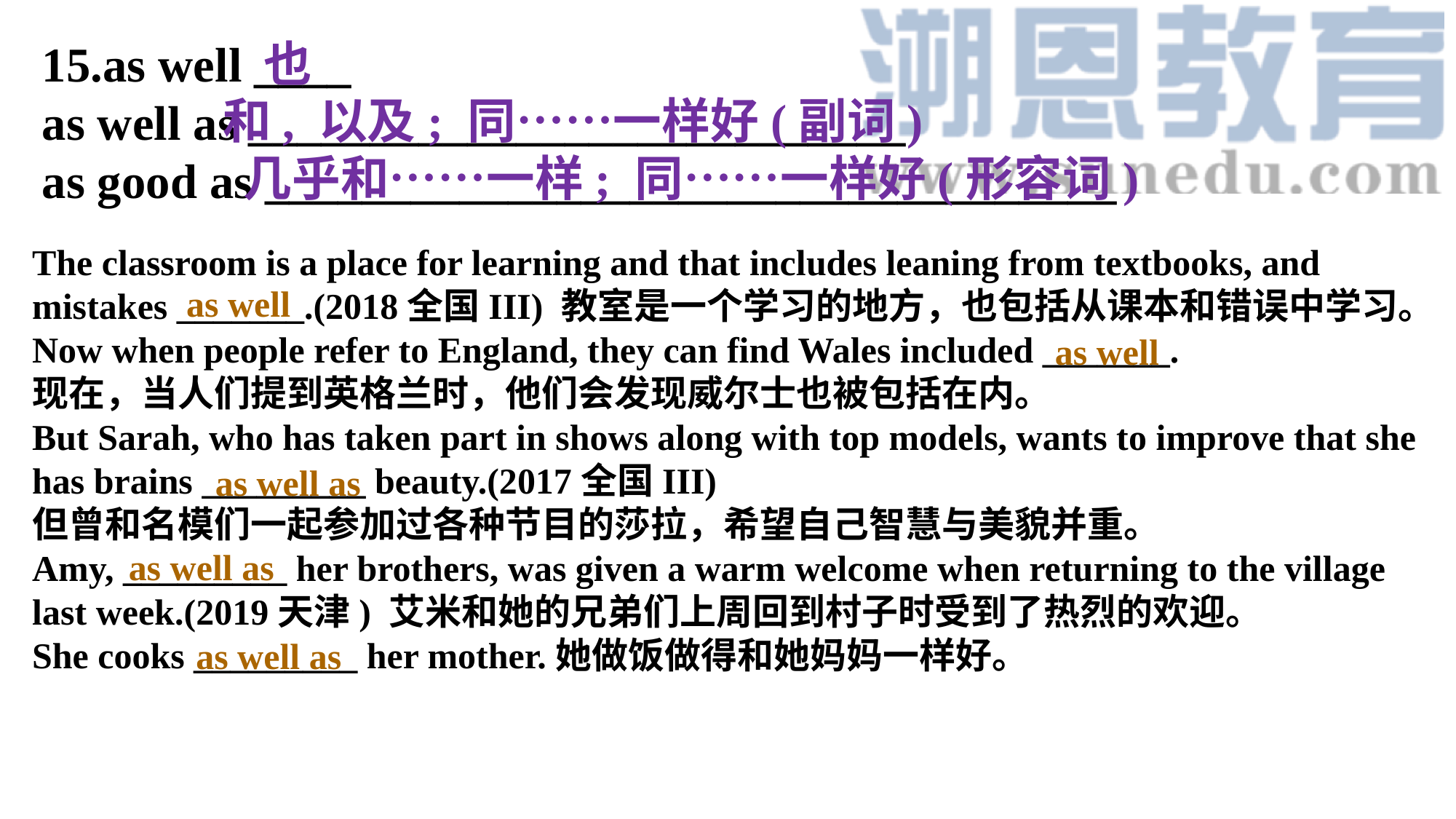

15.as well ____
as well as ___________________________
as good as ___________________________________
也
和, 以及; 同……一样好(副词)
几乎和……一样; 同……一样好(形容词)
The classroom is a place for learning and that includes leaning from textbooks, and mistakes _______.(2018全国III) 教室是一个学习的地方，也包括从课本和错误中学习。Now when people refer to England, they can find Wales included _______.现在，当人们提到英格兰时，他们会发现威尔士也被包括在内。
But Sarah, who has taken part in shows along with top models, wants to improve that she has brains _________ beauty.(2017全国III)
但曾和名模们一起参加过各种节目的莎拉，希望自己智慧与美貌并重。Amy, _________ her brothers, was given a warm welcome when returning to the village last week.(2019天津) 艾米和她的兄弟们上周回到村子时受到了热烈的欢迎。She cooks _________ her mother.她做饭做得和她妈妈一样好。

as well
as well
as well as
as well as
as well as